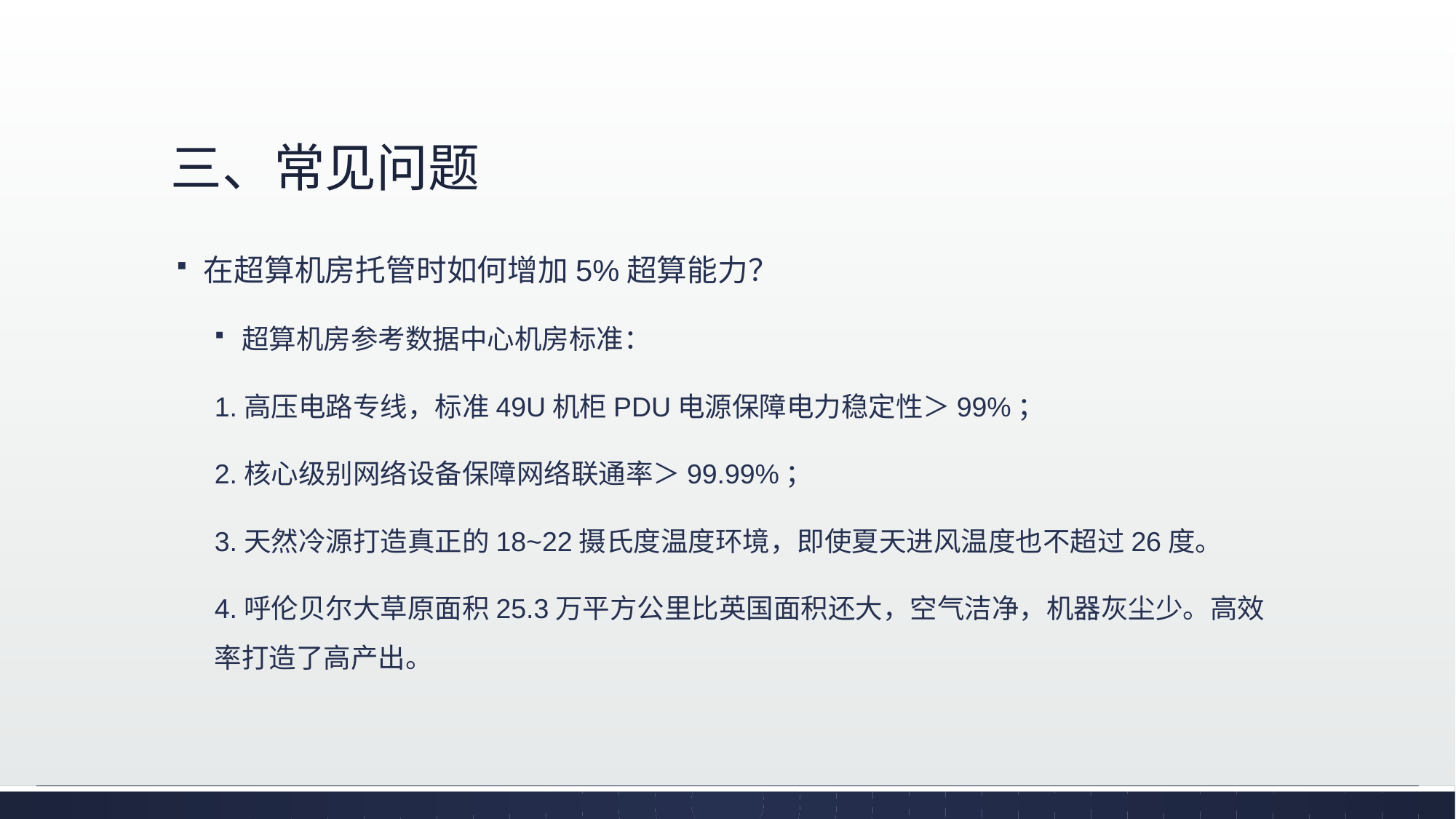

# 三、常见问题
在超算机房托管时如何增加5%超算能力？
超算机房参考数据中心机房标准：
1.高压电路专线，标准49U机柜PDU电源保障电力稳定性＞99%；
2.核心级别网络设备保障网络联通率＞99.99%；
3.天然冷源打造真正的18~22摄氏度温度环境，即使夏天进风温度也不超过26度。
4.呼伦贝尔大草原面积25.3万平方公里比英国面积还大，空气洁净，机器灰尘少。高效率打造了高产出。